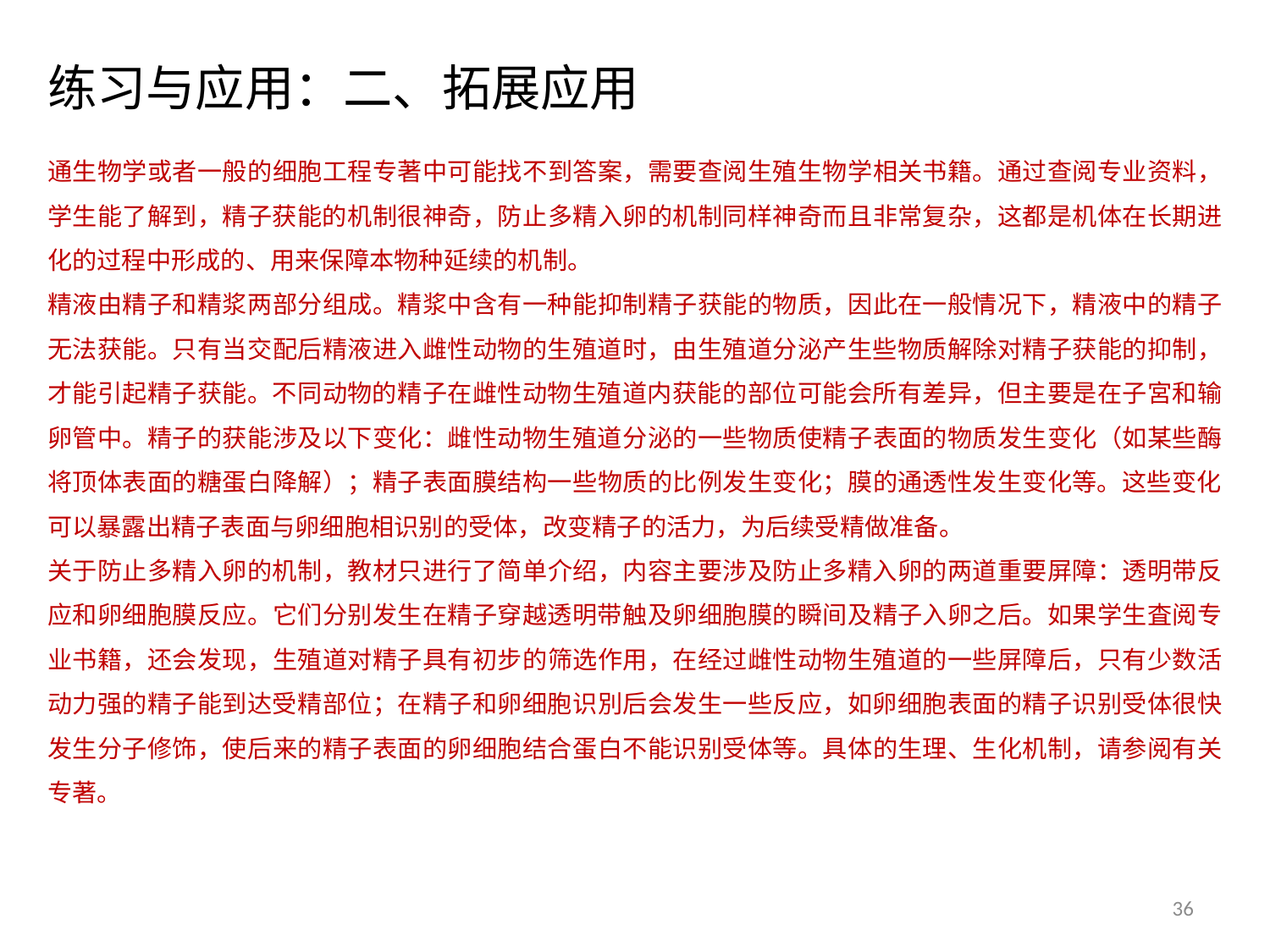

练习与应用：二、拓展应用
通生物学或者一般的细胞工程专著中可能找不到答案，需要查阅生殖生物学相关书籍。通过查阅专业资料，学生能了解到，精子获能的机制很神奇，防止多精入卵的机制同样神奇而且非常复杂，这都是机体在长期进化的过程中形成的、用来保障本物种延续的机制。
精液由精子和精浆两部分组成。精浆中含有一种能抑制精子获能的物质，因此在一般情况下，精液中的精子无法获能。只有当交配后精液进入雌性动物的生殖道时，由生殖道分泌产生些物质解除对精子获能的抑制，才能引起精子获能。不同动物的精子在雌性动物生殖道内获能的部位可能会所有差异，但主要是在子宮和输卵管中。精子的获能涉及以下变化：雌性动物生殖道分泌的一些物质使精子表面的物质发生变化（如某些酶将顶体表面的糖蛋白降解）；精子表面膜结构一些物质的比例发生变化；膜的通透性发生变化等。这些变化可以暴露出精子表面与卵细胞相识别的受体，改变精子的活力，为后续受精做准备。
关于防止多精入卵的机制，教材只进行了简单介绍，内容主要涉及防止多精入卵的两道重要屏障：透明带反应和卵细胞膜反应。它们分别发生在精子穿越透明带触及卵细胞膜的瞬间及精子入卵之后。如果学生査阅专业书籍，还会发现，生殖道对精子具有初步的筛选作用，在经过雌性动物生殖道的一些屏障后，只有少数活动力强的精子能到达受精部位；在精子和卵细胞识別后会发生一些反应，如卵细胞表面的精子识别受体很快发生分子修饰，使后来的精子表面的卵细胞结合蛋白不能识别受体等。具体的生理、生化机制，请参阅有关专著。
36